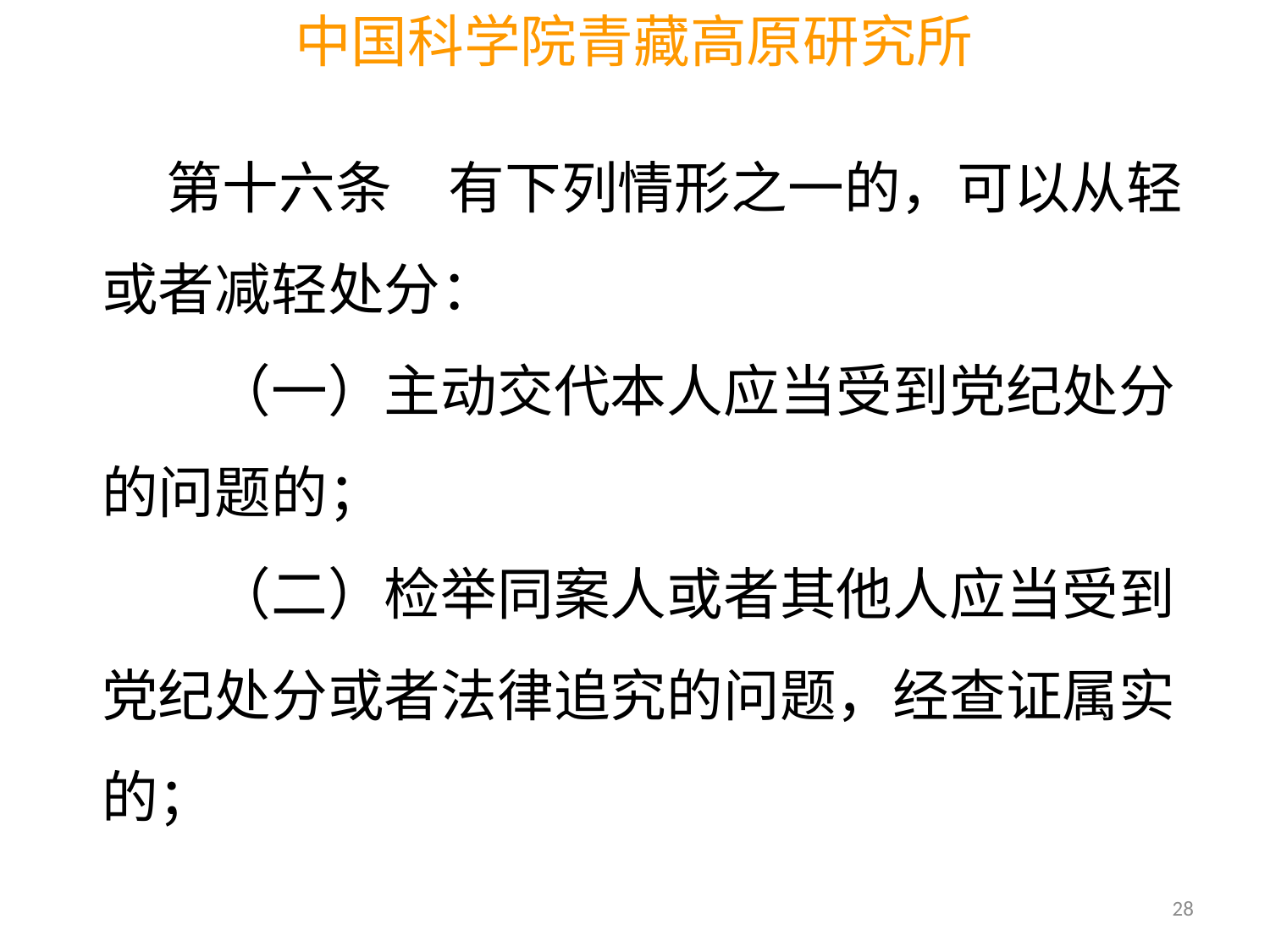

第十六条　有下列情形之一的，可以从轻或者减轻处分：
　　（一）主动交代本人应当受到党纪处分的问题的；
　　（二）检举同案人或者其他人应当受到党纪处分或者法律追究的问题，经查证属实的；
28